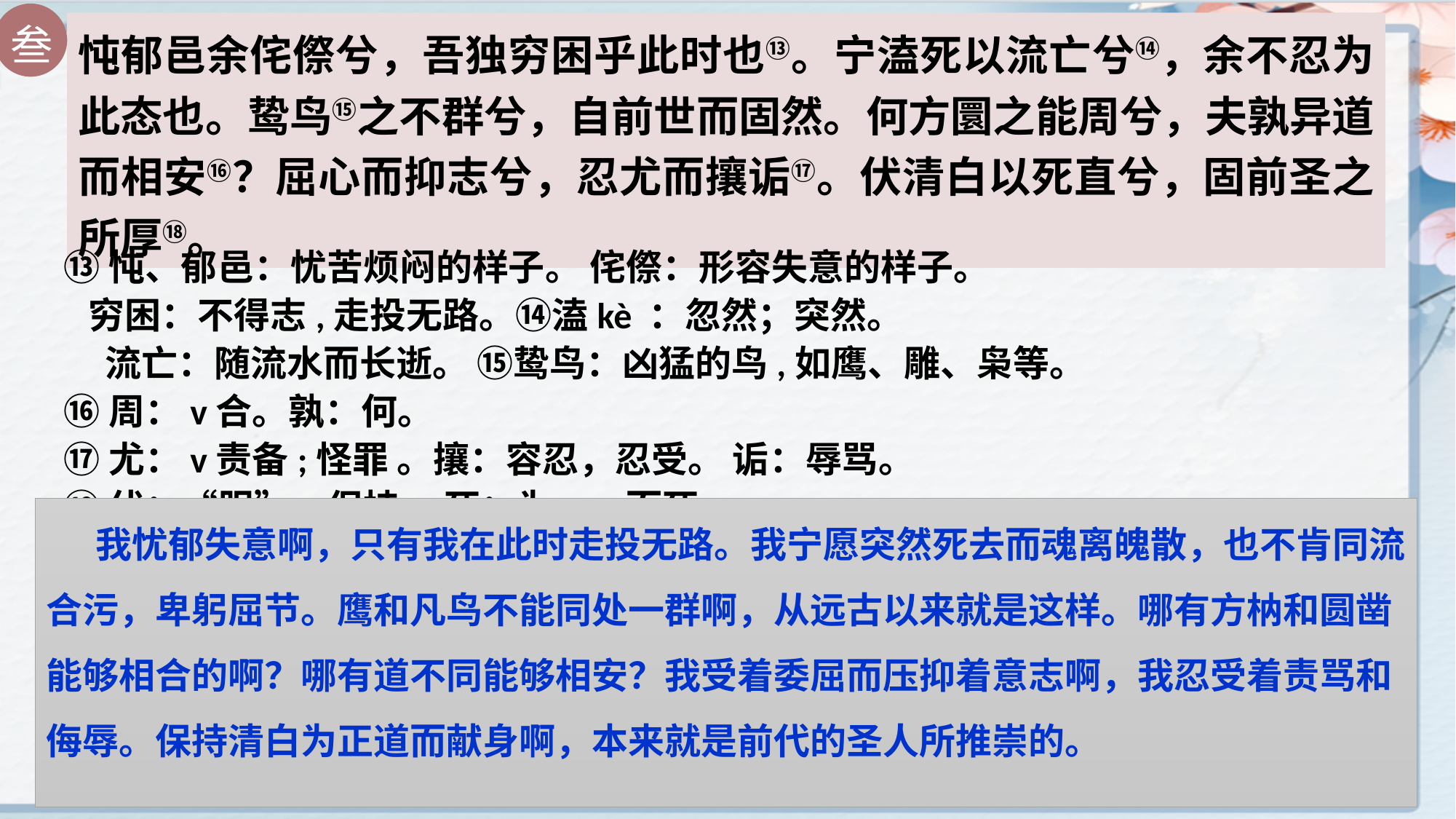

叁
忳郁邑余侘傺兮，吾独穷困乎此时也⑬。宁溘死以流亡兮⑭，余不忍为此态也。鸷鸟⑮之不群兮，自前世而固然。何方圜之能周兮，夫孰异道而相安⑯？屈心而抑志兮，忍尤而攘诟⑰。伏清白以死直兮，固前圣之所厚⑱。
⑬忳、郁邑：忧苦烦闷的样子。 侘傺：形容失意的样子。
  穷困：不得志,走投无路。⑭溘kè ：忽然；突然。
    流亡：随流水而长逝。 ⑮鸷鸟：凶猛的鸟,如鹰、雕、枭等。
⑯周：v合。孰：何。
⑰尤：v责备;怪罪 。攘：容忍，忍受。 诟：辱骂。
⑱伏：“服”，保持。 死：为……而死。
    厚：v看重， 优待;推崇。

     我忧郁失意啊，只有我在此时走投无路。我宁愿突然死去而魂离魄散，也不肯同流合污，卑躬屈节。鹰和凡鸟不能同处一群啊，从远古以来就是这样。哪有方枘和圆凿能够相合的啊？哪有道不同能够相安？我受着委屈而压抑着意志啊，我忍受着责骂和侮辱。保持清白为正道而献身啊，本来就是前代的圣人所推崇的。